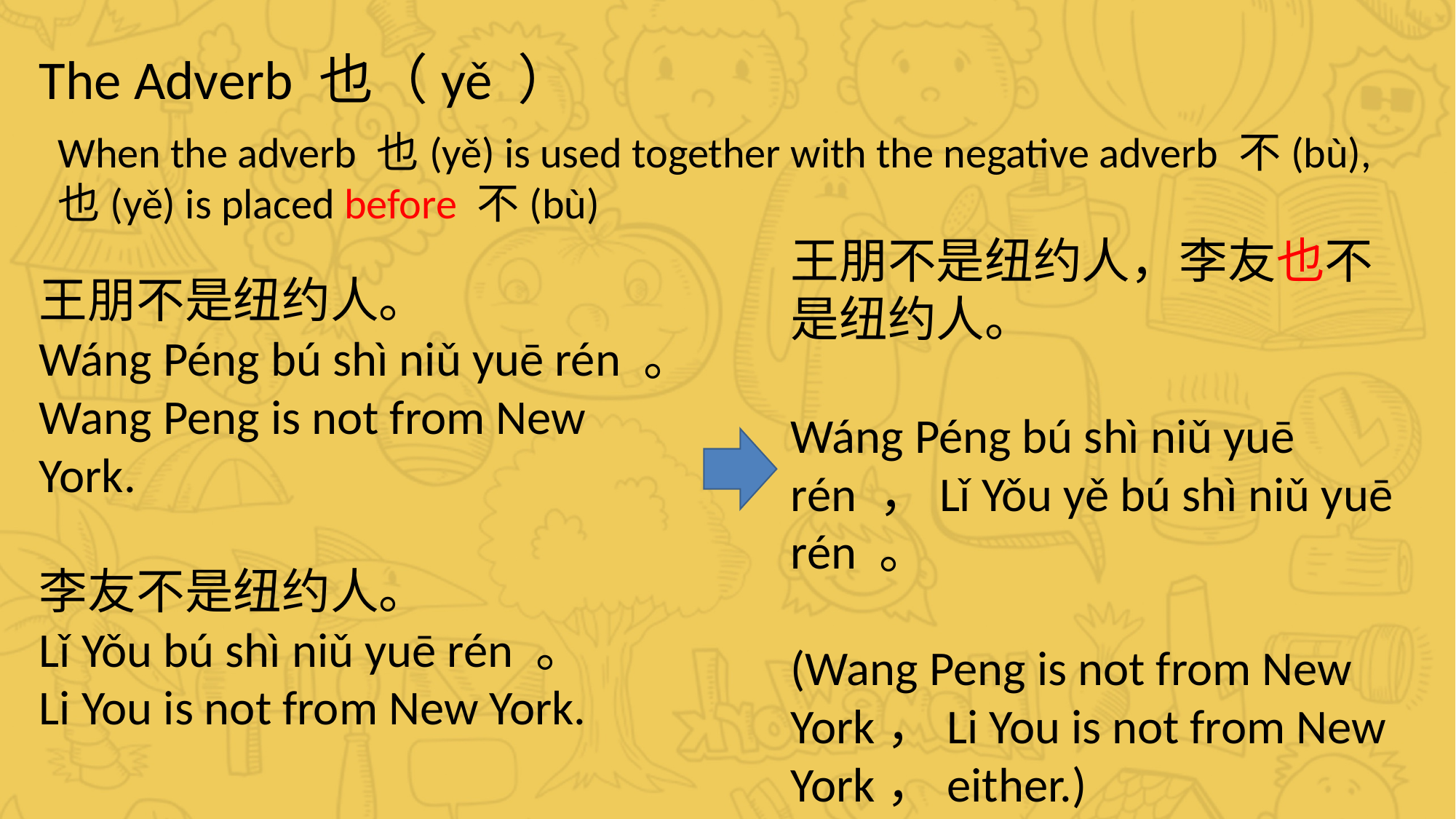

The Adverb 也（yě ）

When the adverb 也(yě) is used together with the negative adverb 不(bù), 也(yě) is placed before 不(bù)
王朋不是纽约人，李友也不是纽约人。

Wáng Péng bú shì niǔ yuē rén ，Lǐ Yǒu yě bú shì niǔ yuē rén 。

(Wang Peng is not from New York，Li You is not from New York，either.)

王朋不是纽约人。
Wáng Péng bú shì niǔ yuē rén 。
Wang Peng is not from New York.

李友不是纽约人。
Lǐ Yǒu bú shì niǔ yuē rén 。
Li You is not from New York.